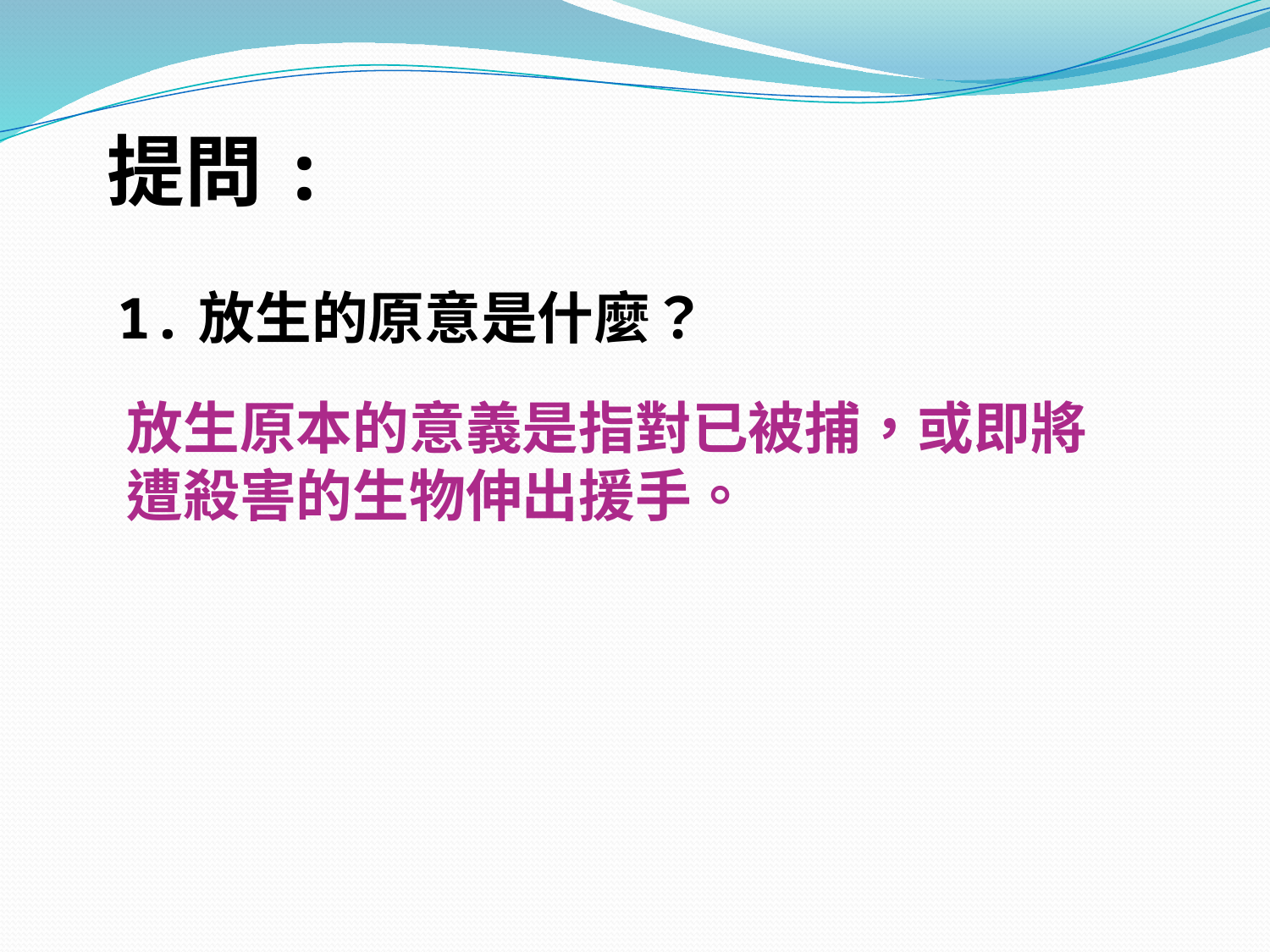

提問:
1.放生的原意是什麼？
放生原本的意義是指對已被捕，或即將遭殺害的生物伸出援手。